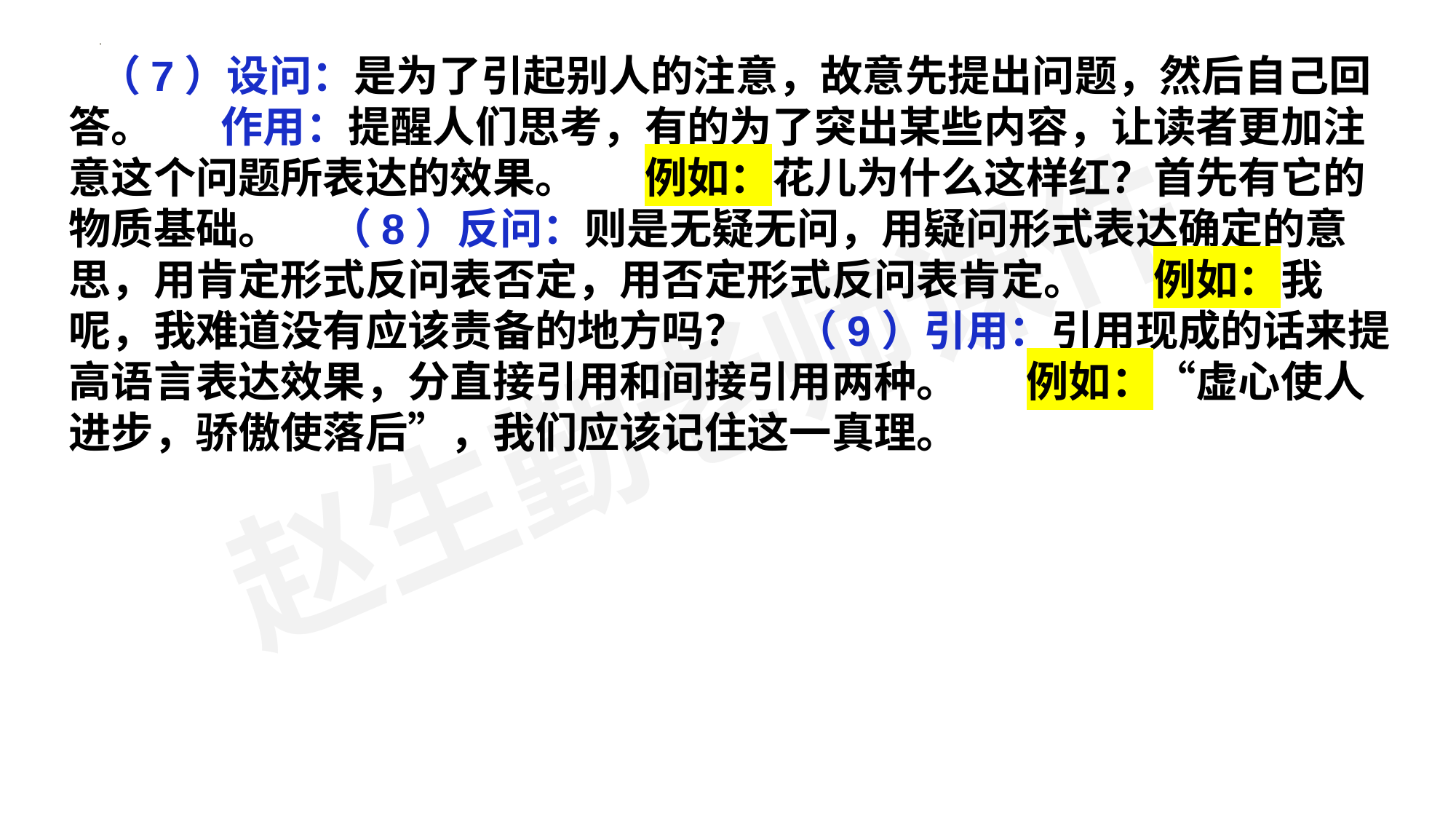

（7）设问：是为了引起别人的注意，故意先提出问题，然后自己回答。       作用：提醒人们思考，有的为了突出某些内容，让读者更加注意这个问题所表达的效果。       例如：花儿为什么这样红？首先有它的物质基础。     （8）反问：则是无疑无问，用疑问形式表达确定的意思，用肯定形式反问表否定，用否定形式反问表肯定。       例如：我呢，我难道没有应该责备的地方吗？     （9）引用：引用现成的话来提高语言表达效果，分直接引用和间接引用两种。       例如：“虚心使人进步，骄傲使落后”，我们应该记住这一真理。